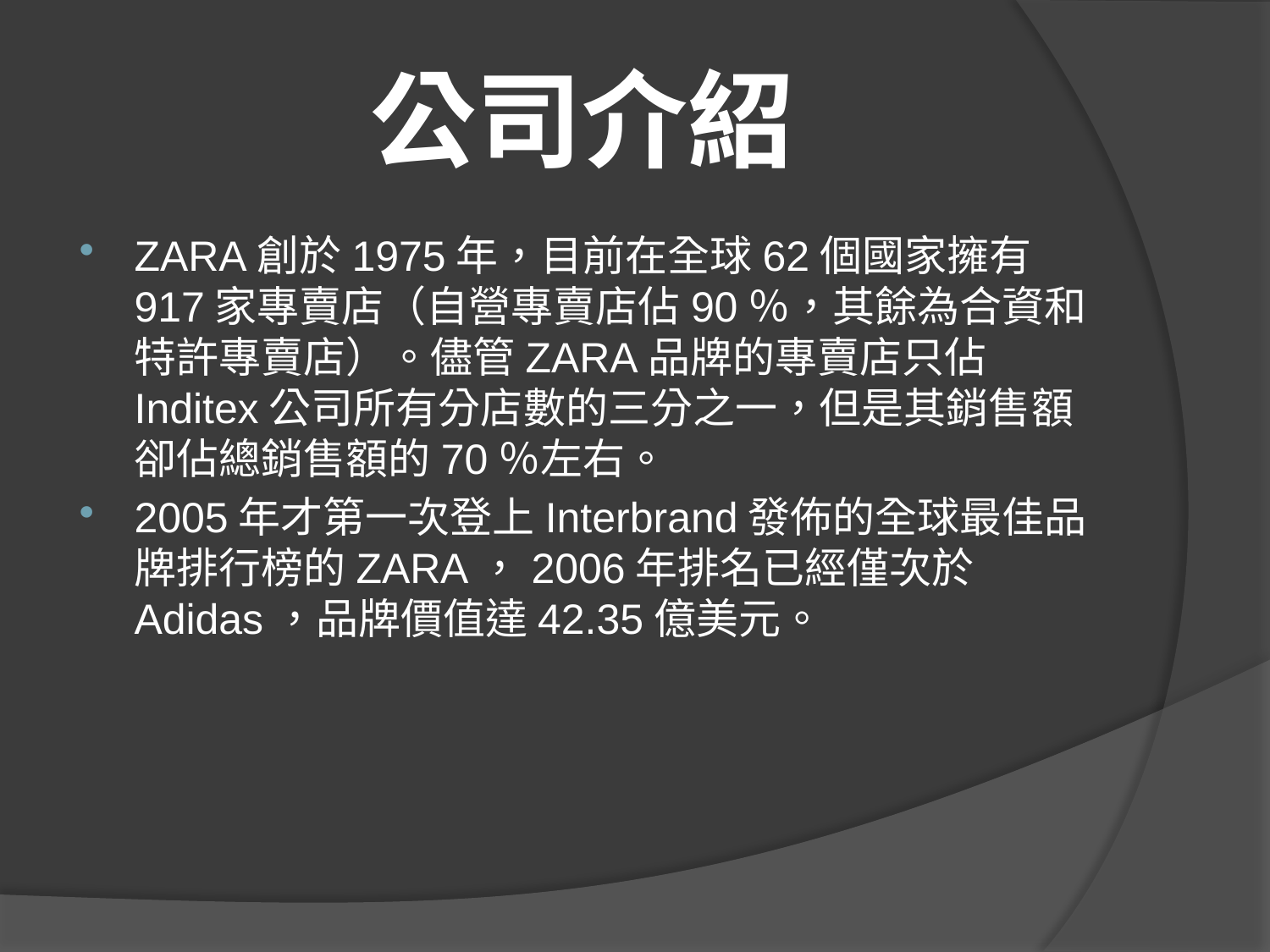

# 公司介紹
ZARA創於1975年，目前在全球62個國家擁有917家專賣店（自營專賣店佔90％，其餘為合資和特許專賣店）。儘管ZARA品牌的專賣店只佔Inditex公司所有分店數的三分之一，但是其銷售額卻佔總銷售額的70％左右。
2005年才第一次登上Interbrand發佈的全球最佳品牌排行榜的ZARA，2006年排名已經僅次於Adidas，品牌價值達42.35億美元。